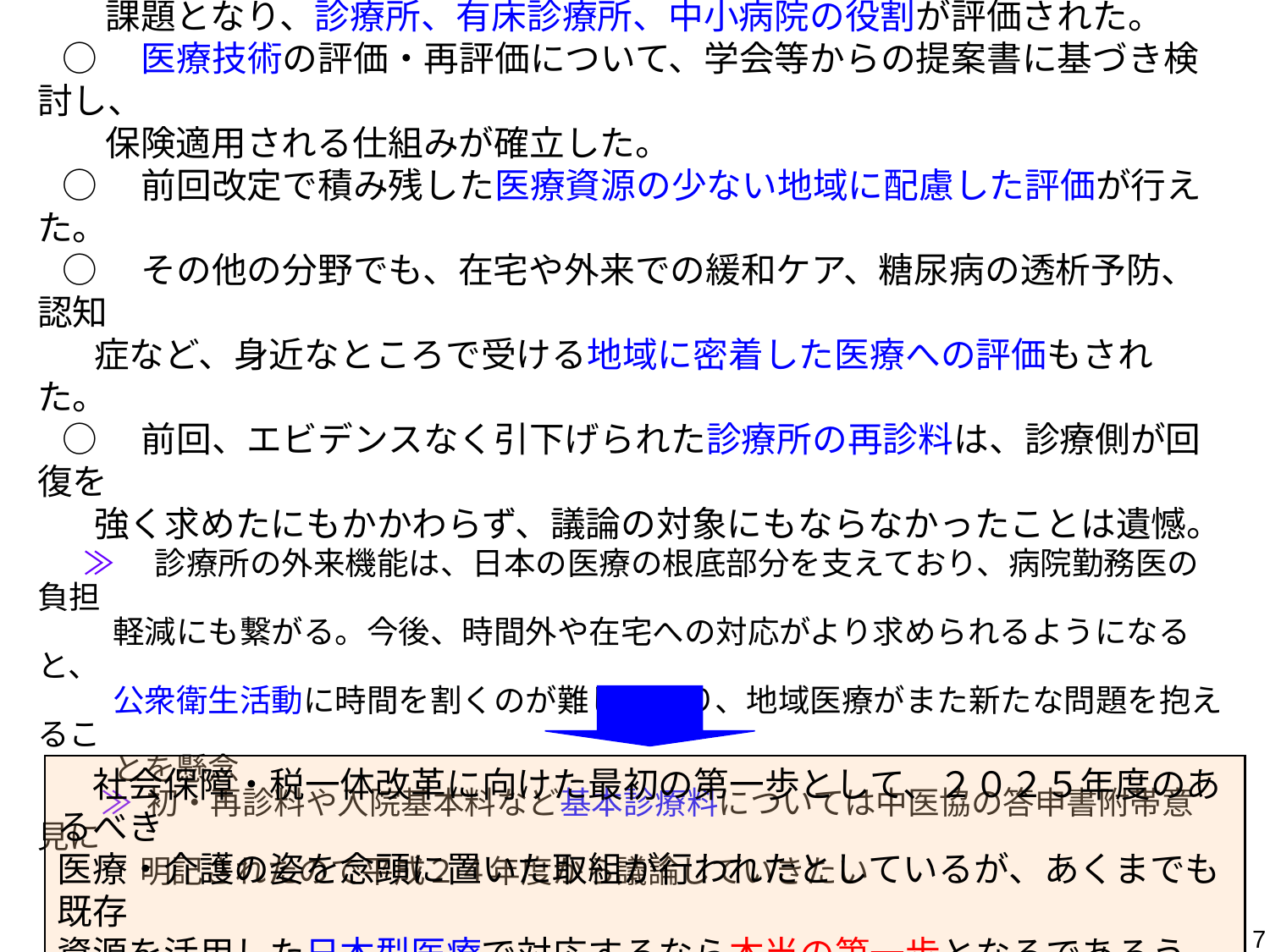

○　前回は急性期の大病院にかなり手厚く配分されたが、今回は、地域医療の
   再生を図る観点から、医療と介護の役割分担と連携、在宅医療などが重点
　 課題となり、診療所、有床診療所、中小病院の役割が評価された。
○　医療技術の評価・再評価について、学会等からの提案書に基づき検討し、
　 保険適用される仕組みが確立した。
○　前回改定で積み残した医療資源の少ない地域に配慮した評価が行えた。
○　その他の分野でも、在宅や外来での緩和ケア、糖尿病の透析予防、認知
   症など、身近なところで受ける地域に密着した医療への評価もされた。
○　前回、エビデンスなく引下げられた診療所の再診料は、診療側が回復を
   強く求めたにもかかわらず、議論の対象にもならなかったことは遺憾。
   ≫　診療所の外来機能は、日本の医療の根底部分を支えており、病院勤務医の負担
      軽減にも繋がる。今後、時間外や在宅への対応がより求められるようになると、
      公衆衛生活動に時間を割くのが難しくなり、地域医療がまた新たな問題を抱えるこ
      とを懸念
　 ≫  初・再診料や入院基本料など基本診療料については中医協の答申書附帯意見に
　　  明記されたので平成２４年度から議論していきたい

　社会保障・税一体改革に向けた最初の第一歩として、２０２５年度のあるべき
医療・介護の姿を念頭に置いた取組が行われたとしているが、あくまでも既存
資源を活用した日本型医療で対応するなら本当の第一歩となるであろう。
7